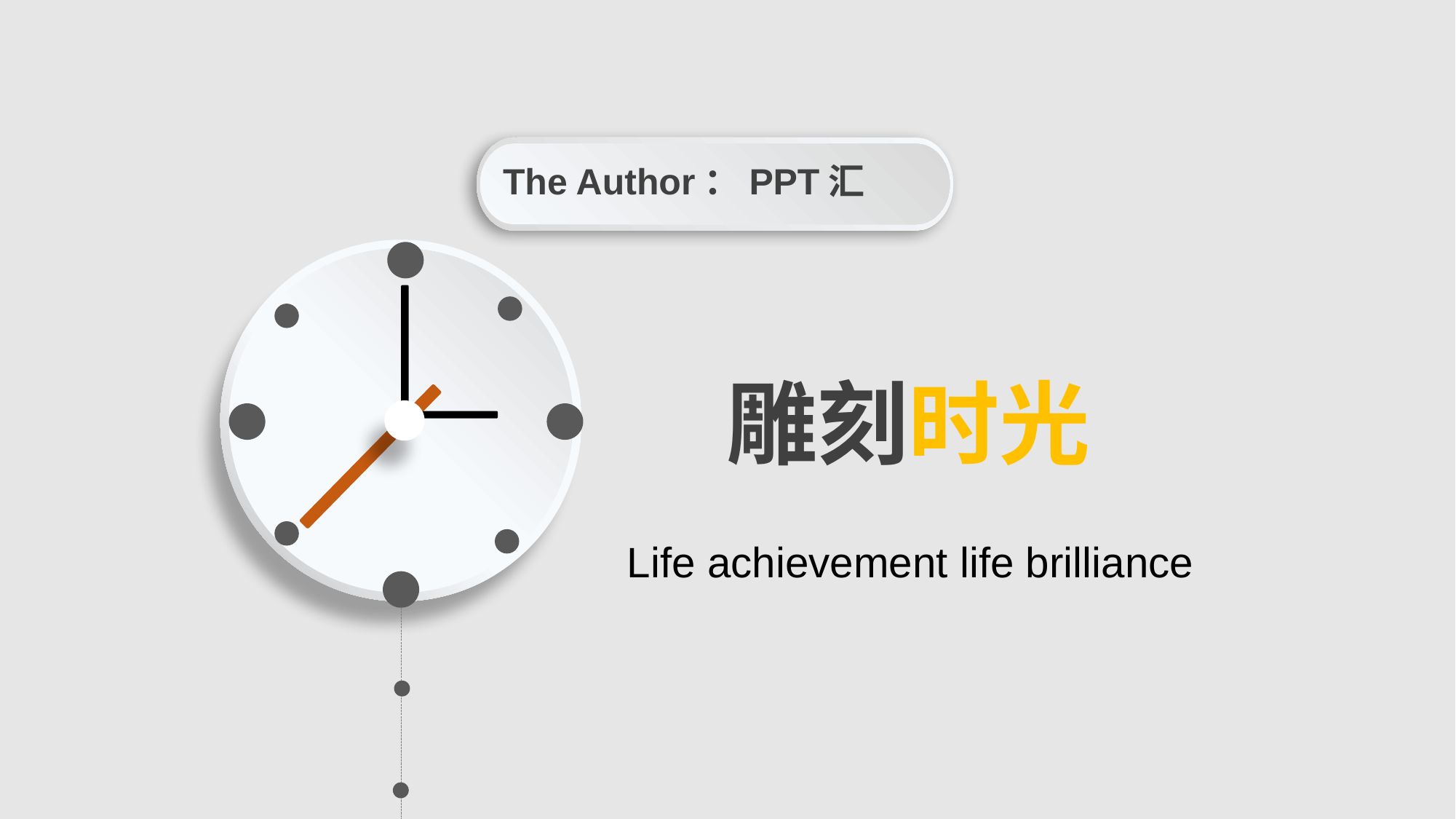

The Author：PPT汇

雕刻时光
Life achievement life brilliance